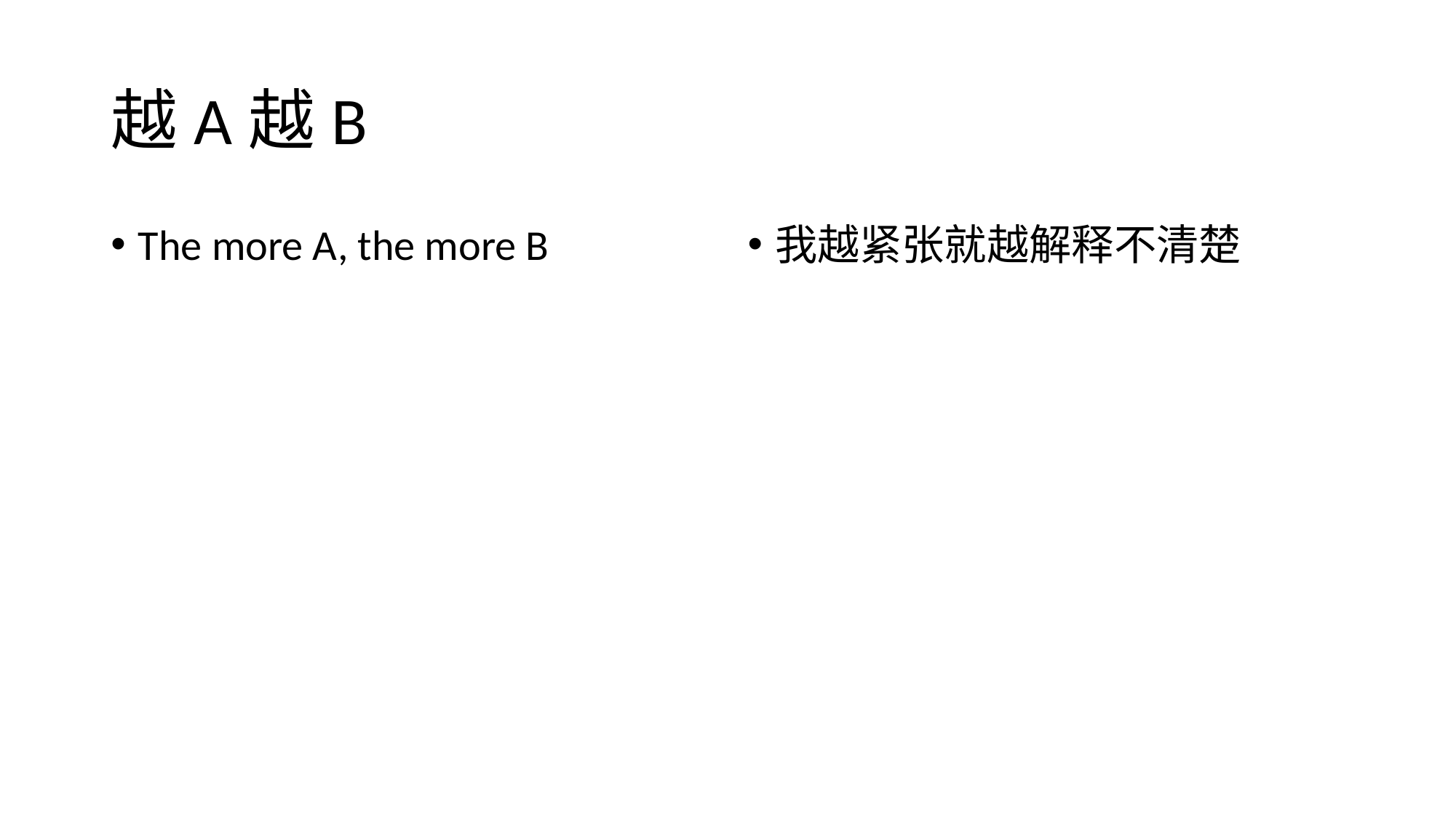

# 越A越B
The more A, the more B
我越紧张就越解释不清楚